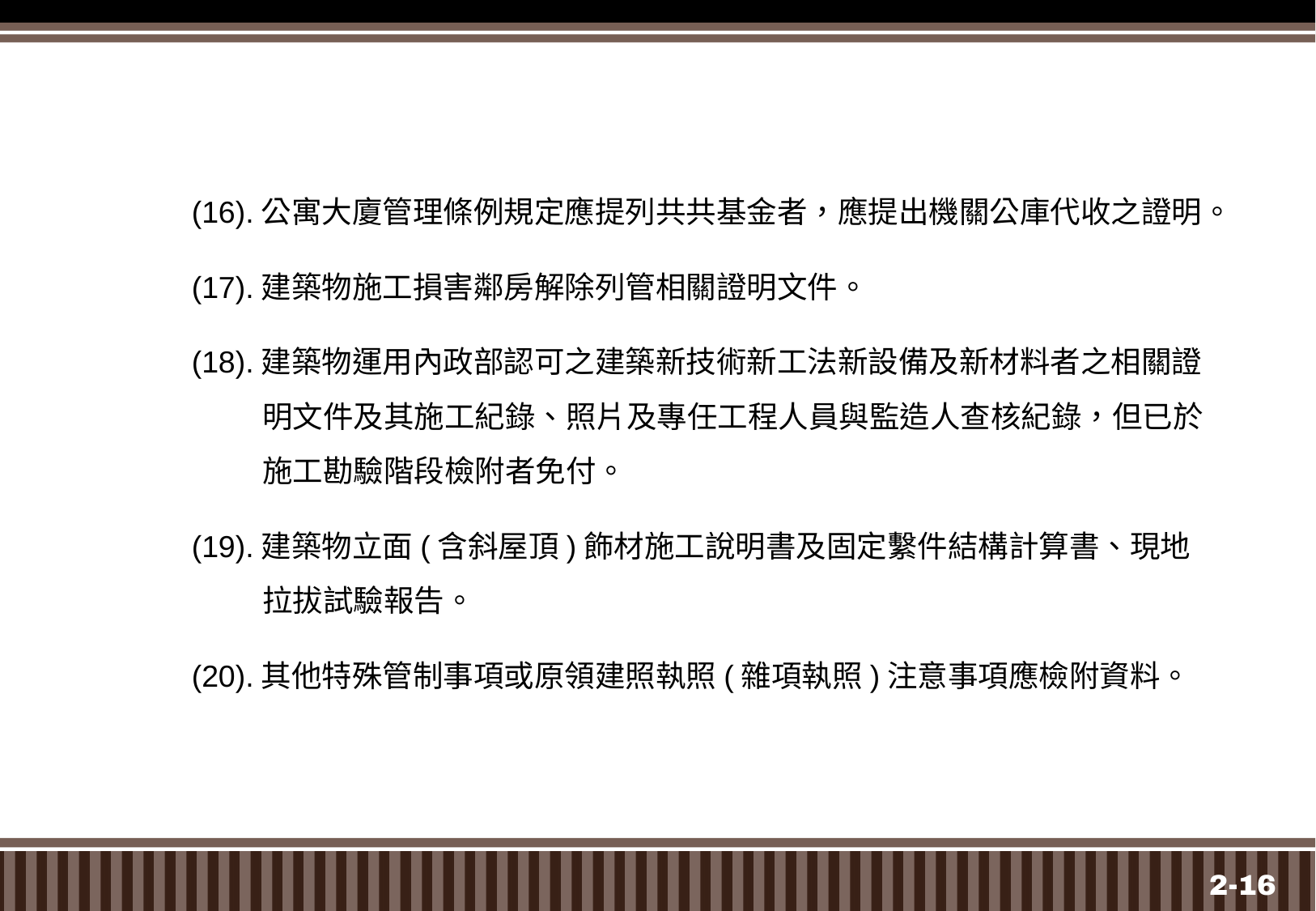

(16).公寓大廈管理條例規定應提列共共基金者，應提出機關公庫代收之證明。
(17).建築物施工損害鄰房解除列管相關證明文件。
(18).建築物運用內政部認可之建築新技術新工法新設備及新材料者之相關證明文件及其施工紀錄、照片及專任工程人員與監造人查核紀錄，但已於施工勘驗階段檢附者免付。
(19).建築物立面(含斜屋頂)飾材施工說明書及固定繫件結構計算書、現地拉拔試驗報告。
(20).其他特殊管制事項或原領建照執照(雜項執照)注意事項應檢附資料。
2-16